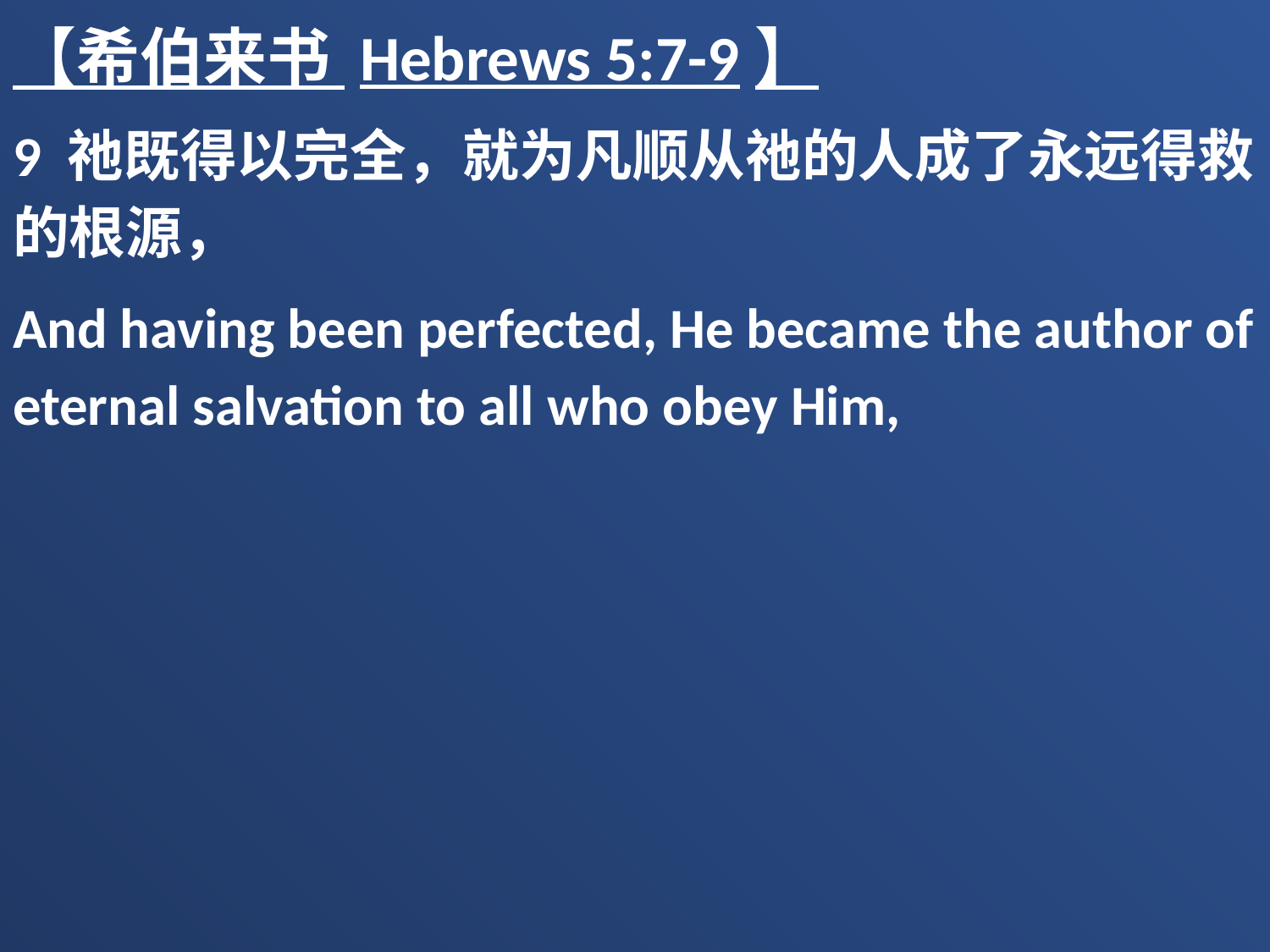

【希伯来书 Hebrews 5:7-9】
9 祂既得以完全，就为凡顺从祂的人成了永远得救的根源，
And having been perfected, He became the author of eternal salvation to all who obey Him,